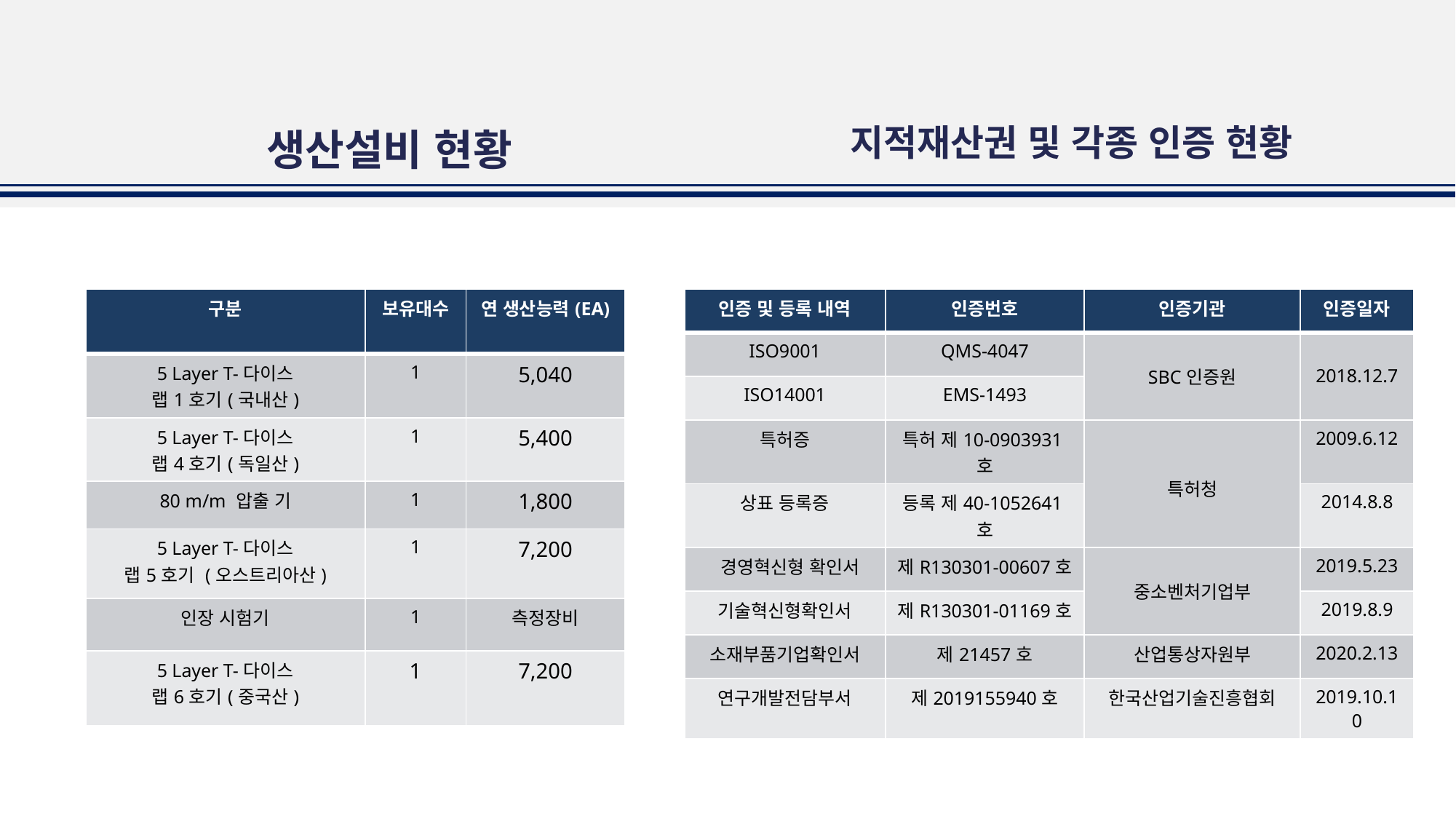

지적재산권 및 각종 인증 현황
생산설비 현황
| 구분 | 보유대수 | 연 생산능력(EA) |
| --- | --- | --- |
| 5 Layer T-다이스 랩1호기(국내산) | 1 | 5,040 |
| 5 Layer T-다이스 랩4호기(독일산) | 1 | 5,400 |
| 80 m/m 압출 기 | 1 | 1,800 |
| 5 Layer T-다이스 랩5호기 (오스트리아산) | 1 | 7,200 |
| 인장 시험기 | 1 | 측정장비 |
| 5 Layer T-다이스 랩6호기(중국산) | 1 | 7,200 |
| 인증 및 등록 내역 | 인증번호 | 인증기관 | 인증일자 |
| --- | --- | --- | --- |
| ISO9001 | QMS-4047 | SBC인증원 | 2018.12.7 |
| ISO14001 | EMS-1493 |  |  |
| 특허증 | 특허 제10-0903931호 | 특허청 | 2009.6.12 |
| 상표 등록증 | 등록 제40-1052641호 |  | 2014.8.8 |
| 경영혁신형 확인서 | 제R130301-00607호 | 중소벤처기업부 | 2019.5.23 |
| 기술혁신형확인서 | 제R130301-01169호 |  | 2019.8.9 |
| 소재부품기업확인서 | 제21457호 | 산업통상자원부 | 2020.2.13 |
| 연구개발전담부서 | 제2019155940호 | 한국산업기술진흥협회 | 2019.10.10 |